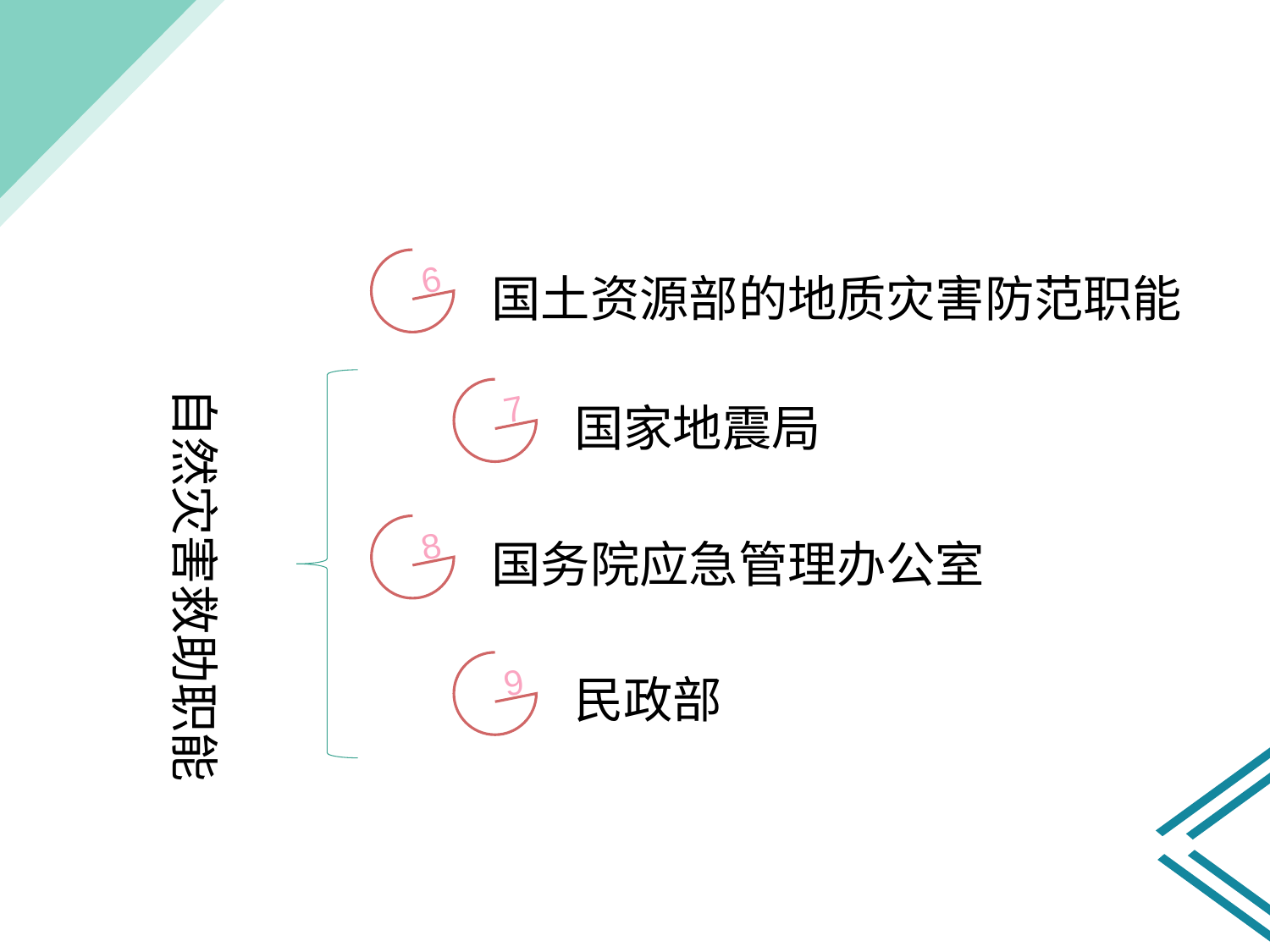

国土资源部的地质灾害防范职能

6
国家地震局

7

自然灾害救助职能
国务院应急管理办公室

8
民政部

9